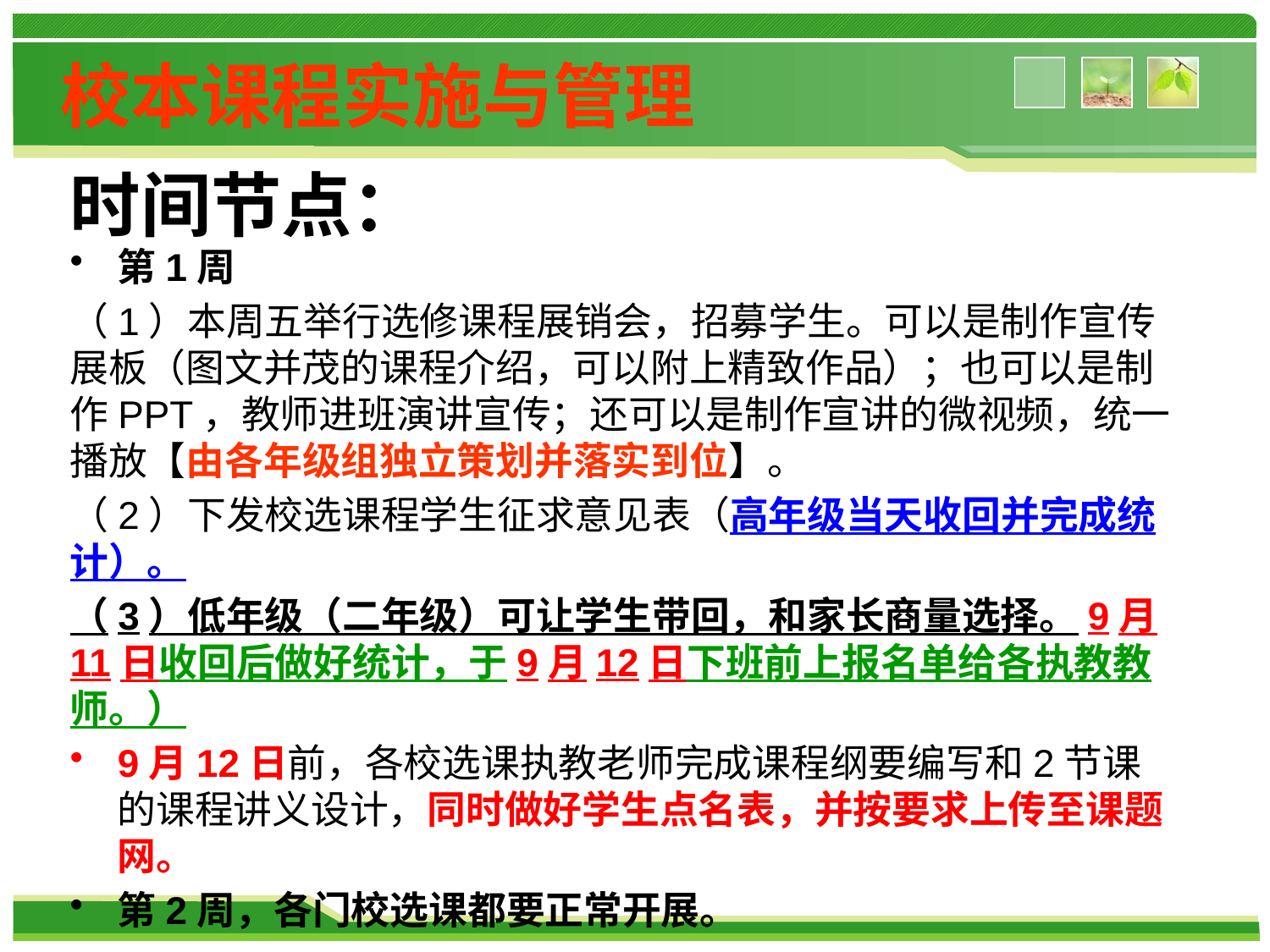

校本课程实施与管理
时间节点：
第1周
（1）本周五举行选修课程展销会，招募学生。可以是制作宣传展板（图文并茂的课程介绍，可以附上精致作品）；也可以是制作PPT，教师进班演讲宣传；还可以是制作宣讲的微视频，统一播放【由各年级组独立策划并落实到位】。
（2）下发校选课程学生征求意见表（高年级当天收回并完成统计）。
（3）低年级（二年级）可让学生带回，和家长商量选择。9月11日收回后做好统计，于9月12日下班前上报名单给各执教教师。）
9月12日前，各校选课执教老师完成课程纲要编写和2节课的课程讲义设计，同时做好学生点名表，并按要求上传至课题网。
第2周，各门校选课都要正常开展。